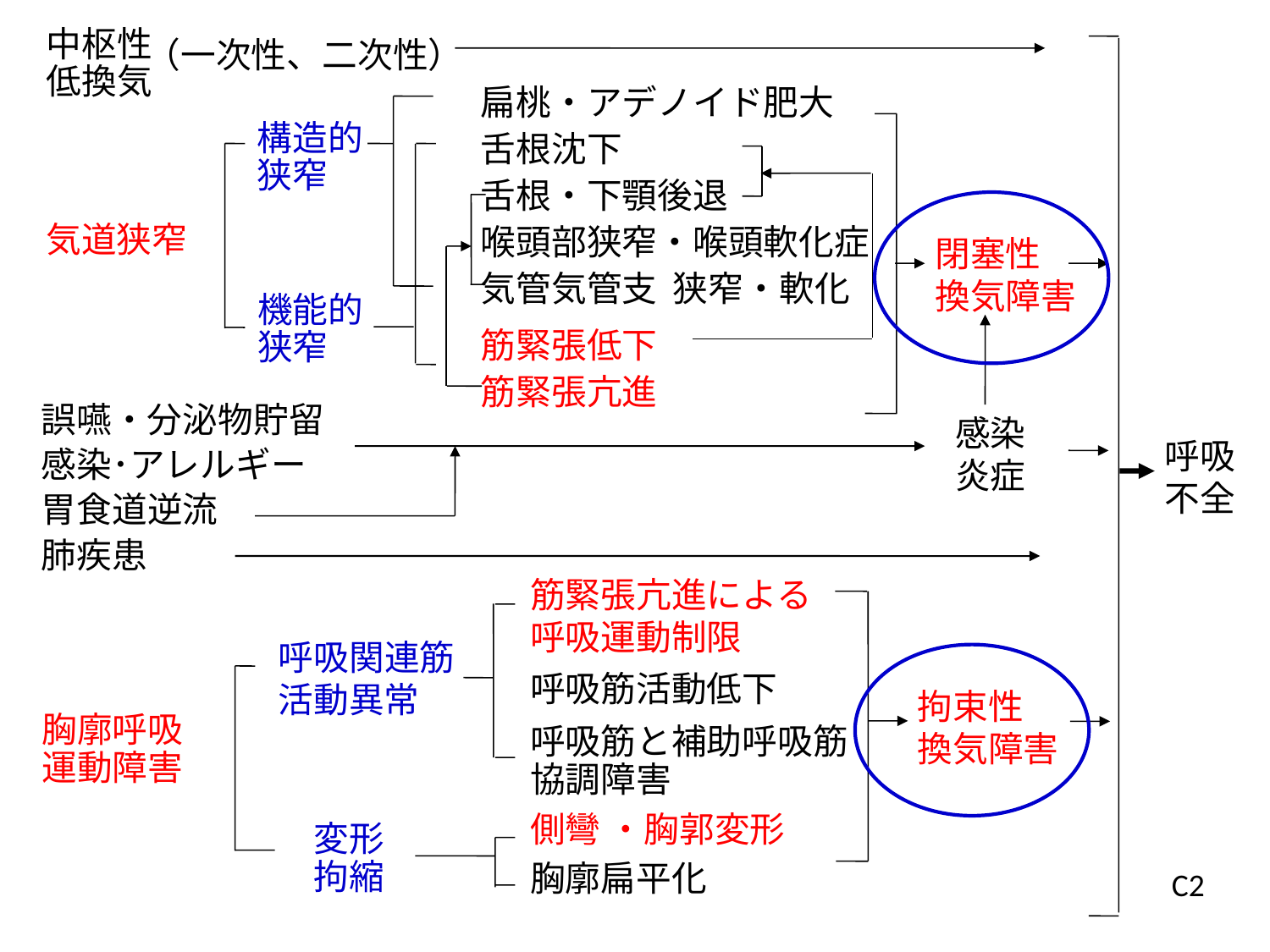

中枢性
低換気
（一次性、二次性）

扁桃・アデノイド肥大
舌根沈下
舌根・下顎後退
喉頭部狭窄・喉頭軟化症
気管気管支  狭窄・軟化
筋緊張低下
筋緊張亢進

構造的
狭窄

気道狭窄
 閉塞性
 換気障害

機能的
狭窄

誤嚥・分泌物貯留
感染･アレルギー
胃食道逆流
肺疾患
感染
炎症

呼吸
不全

筋緊張亢進による
呼吸運動制限
呼吸筋活動低下
呼吸筋と補助呼吸筋
協調障害
側彎 ・胸郭変形
胸廓扁平化

呼吸関連筋
活動異常

　変形
　拘縮

拘束性
換気障害
胸廓呼吸
運動障害

C2